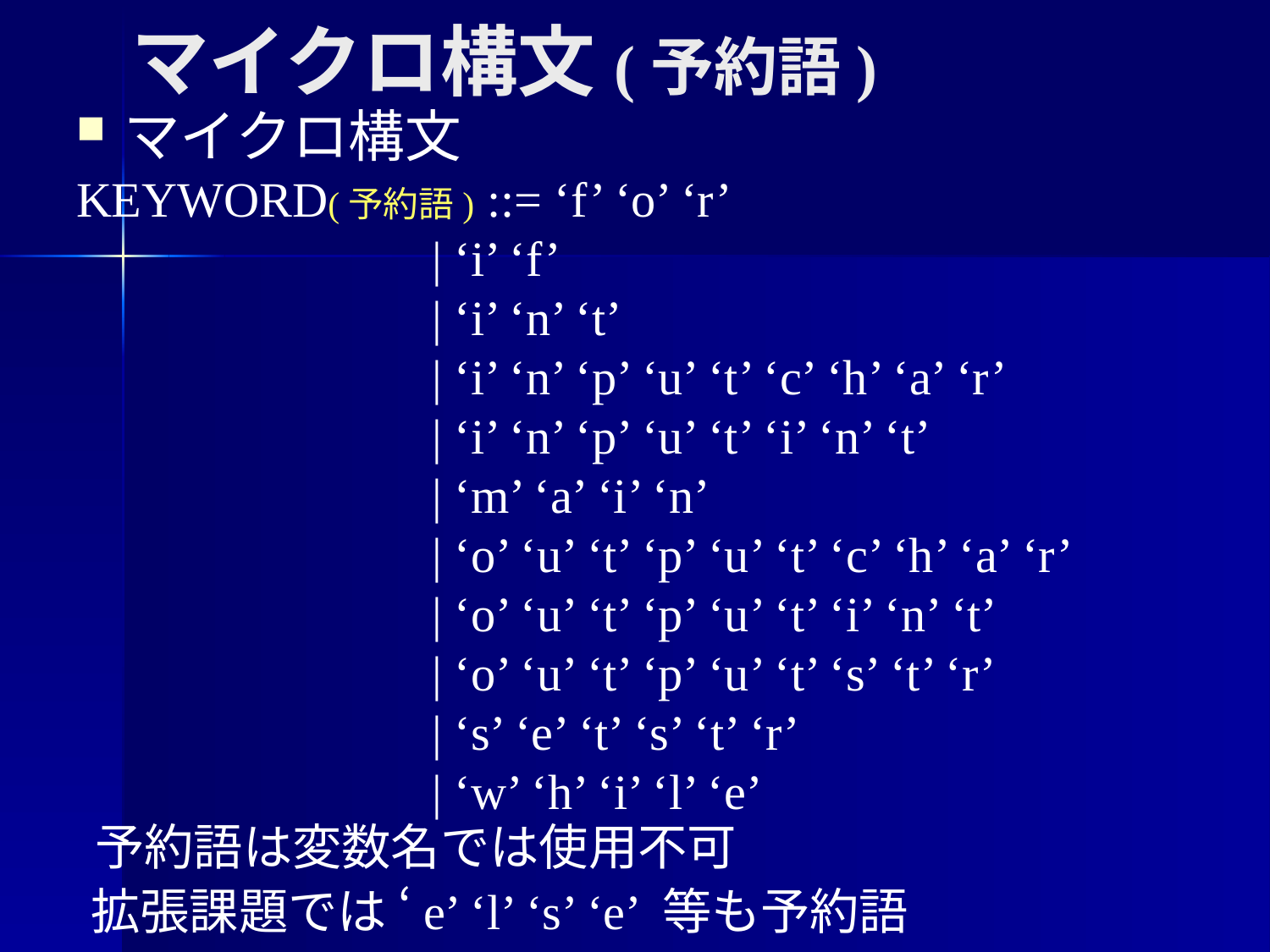

# マイクロ構文(予約語)
マイクロ構文
KEYWORD(予約語) ::= ‘f’ ‘o’ ‘r’
                             | ‘i’ ‘f’
                             | ‘i’ ‘n’ ‘t’
                             | ‘i’ ‘n’ ‘p’ ‘u’ ‘t’ ‘c’ ‘h’ ‘a’ ‘r’
                             | ‘i’ ‘n’ ‘p’ ‘u’ ‘t’ ‘i’ ‘n’ ‘t’
                             | ‘m’ ‘a’ ‘i’ ‘n’
                             | ‘o’ ‘u’ ‘t’ ‘p’ ‘u’ ‘t’ ‘c’ ‘h’ ‘a’ ‘r’
                             | ‘o’ ‘u’ ‘t’ ‘p’ ‘u’ ‘t’ ‘i’ ‘n’ ‘t’
                             | ‘o’ ‘u’ ‘t’ ‘p’ ‘u’ ‘t’ ‘s’ ‘t’ ‘r’
                             | ‘s’ ‘e’ ‘t’ ‘s’ ‘t’ ‘r’
                             | ‘w’ ‘h’ ‘i’ ‘l’ ‘e’
予約語は変数名では使用不可
拡張課題では ‘e’ ‘l’ ‘s’ ‘e’ 等も予約語